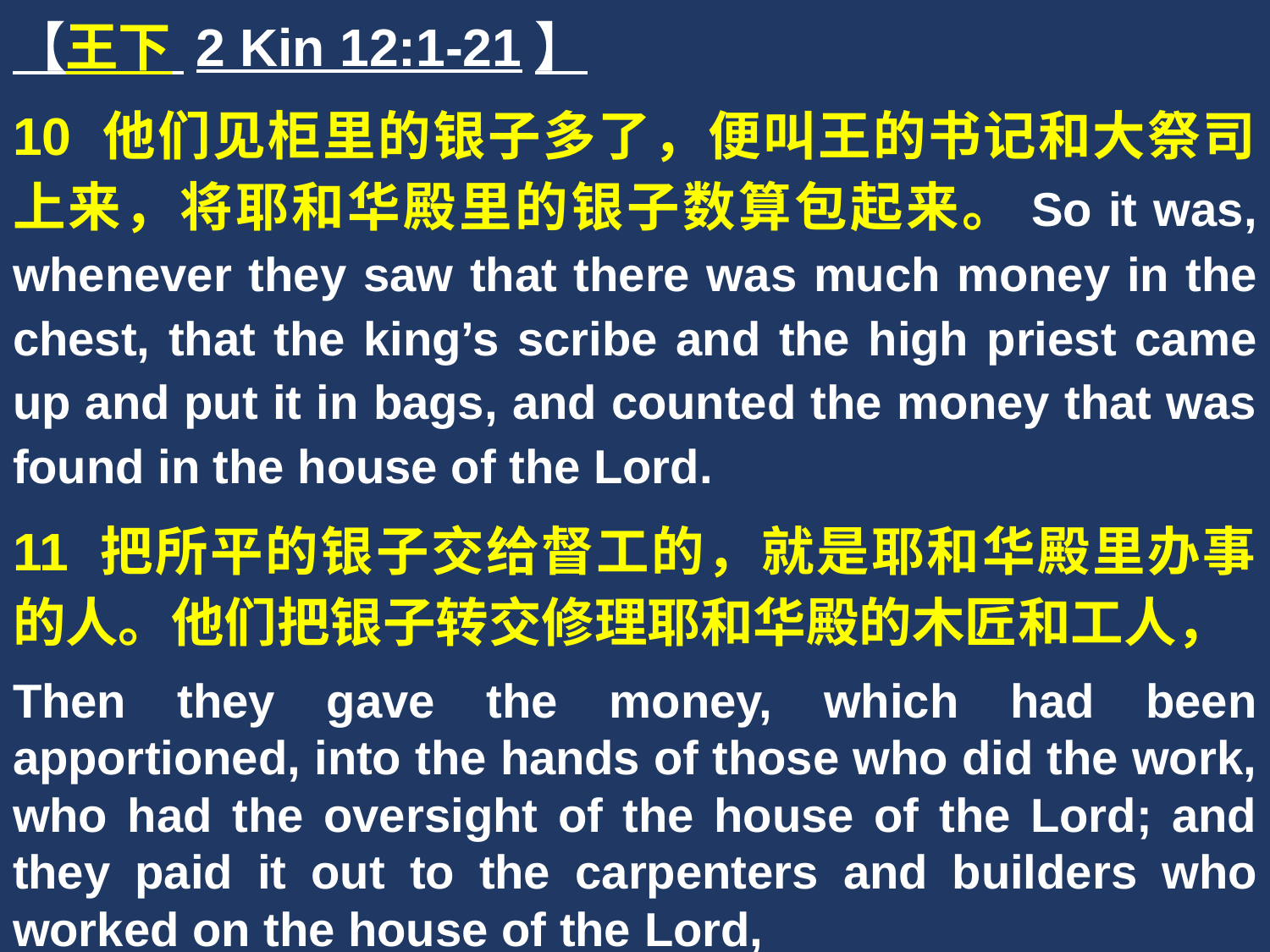

【王下 2 Kin 12:1-21】
10 他们见柜里的银子多了，便叫王的书记和大祭司上来，将耶和华殿里的银子数算包起来。So it was, whenever they saw that there was much money in the chest, that the king’s scribe and the high priest came up and put it in bags, and counted the money that was found in the house of the Lord.
11 把所平的银子交给督工的，就是耶和华殿里办事的人。他们把银子转交修理耶和华殿的木匠和工人，
Then they gave the money, which had been apportioned, into the hands of those who did the work, who had the oversight of the house of the Lord; and they paid it out to the carpenters and builders who worked on the house of the Lord,